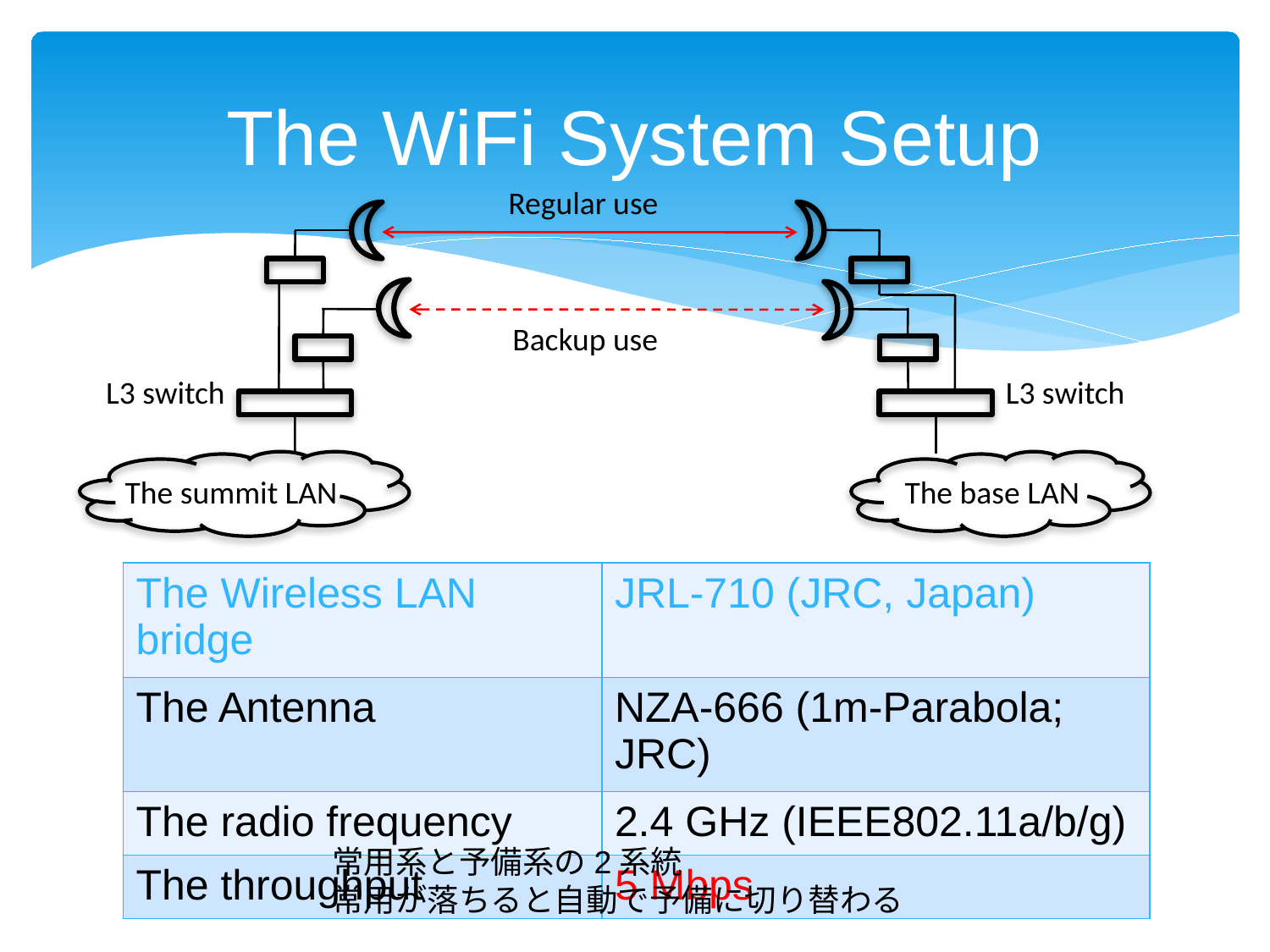

# The WiFi System Setup
Regular use

Backup use

L3 switch
L3 switch

The summit LAN
The base LAN
| The Wireless LAN bridge | JRL-710 (JRC, Japan) |
| --- | --- |
| The Antenna | NZA-666 (1m-Parabola; JRC) |
| The radio frequency | 2.4 GHz (IEEE802.11a/b/g) |
| The throughput | 5 Mbps |
常用系と予備系の2系統
常用が落ちると自動で予備に切り替わる